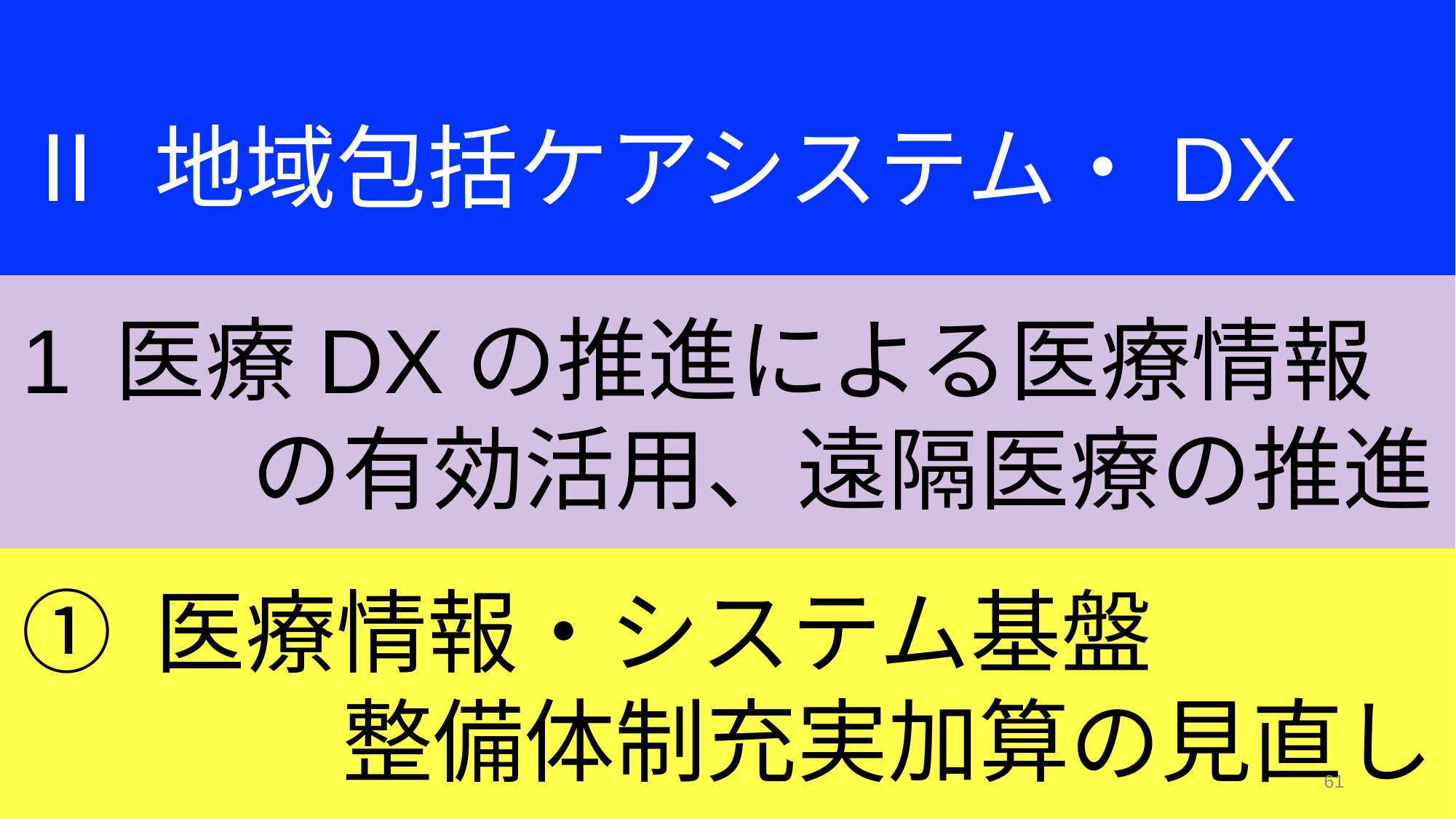

Ⅱ 地域包括ケアシステム・DX
1 医療DXの推進による医療情報
の有効活用、遠隔医療の推進
① 医療情報・システム基盤
整備体制充実加算の見直し
61